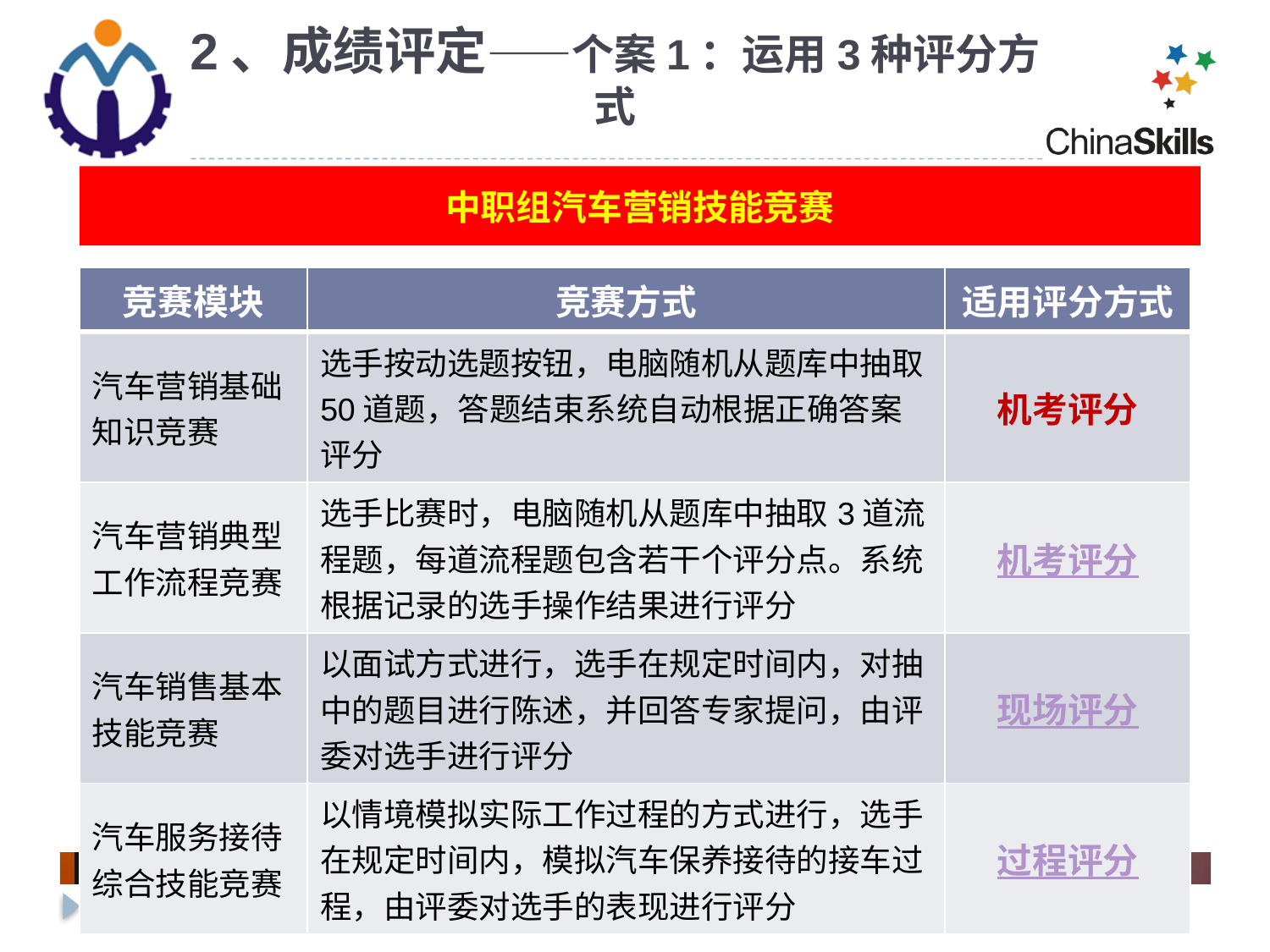

# 2、成绩评定——个案1：运用3种评分方式
中职组汽车营销技能竞赛

| 竞赛模块 | 竞赛方式 | 适用评分方式 |
| --- | --- | --- |
| 汽车营销基础知识竞赛 | 选手按动选题按钮，电脑随机从题库中抽取50道题，答题结束系统自动根据正确答案评分 | 机考评分 |
| 汽车营销典型工作流程竞赛 | 选手比赛时，电脑随机从题库中抽取3道流程题，每道流程题包含若干个评分点。系统根据记录的选手操作结果进行评分 | 机考评分 |
| 汽车销售基本技能竞赛 | 以面试方式进行，选手在规定时间内，对抽中的题目进行陈述，并回答专家提问，由评委对选手进行评分 | 现场评分 |
| 汽车服务接待综合技能竞赛 | 以情境模拟实际工作过程的方式进行，选手在规定时间内，模拟汽车保养接待的接车过程，由评委对选手的表现进行评分 | 过程评分 |
2014/05
2014年全国职业院校技能大赛